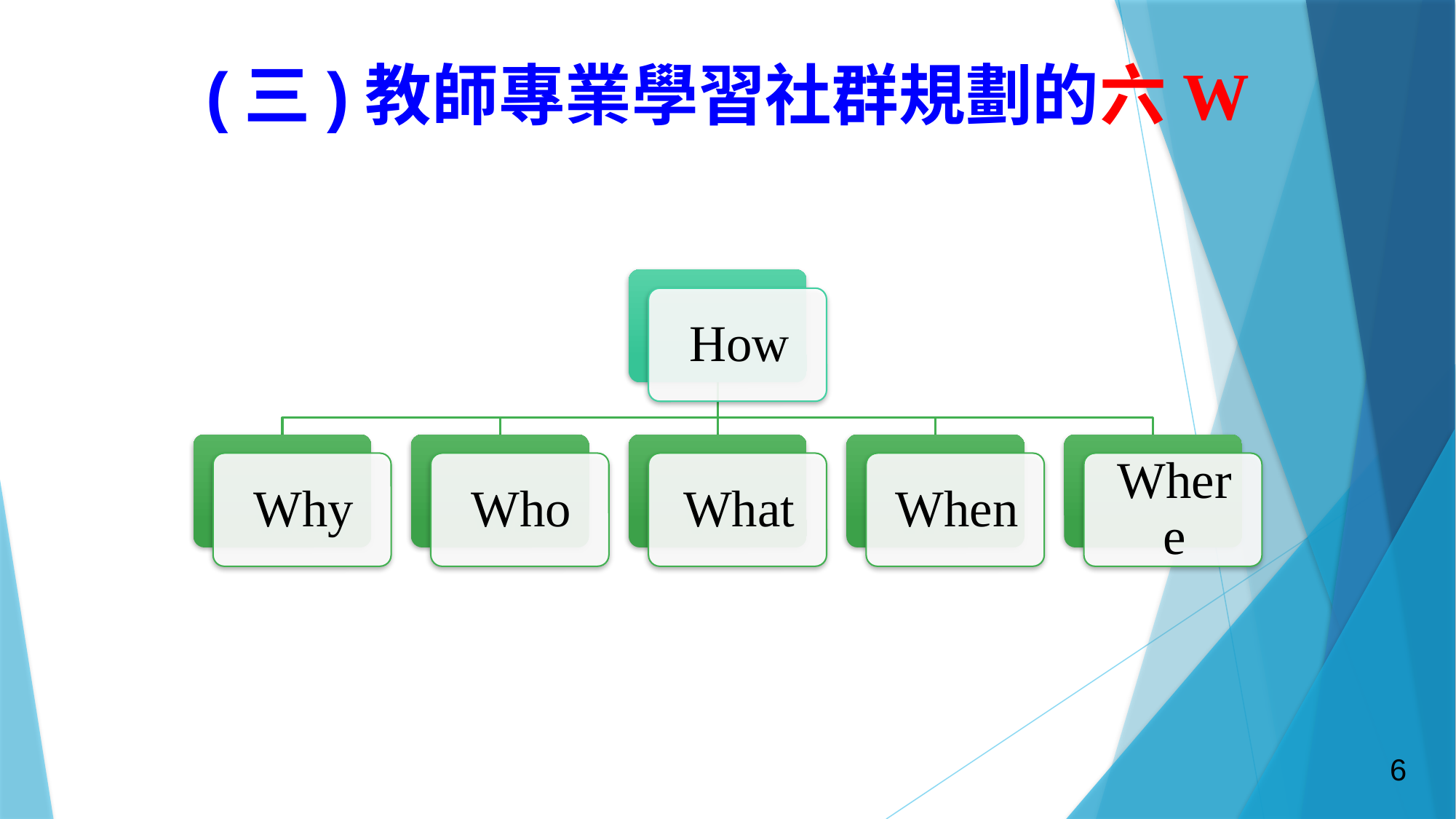

(三)教師專業學習社群規劃的六W
How
Why
Who
What
When
Where
6